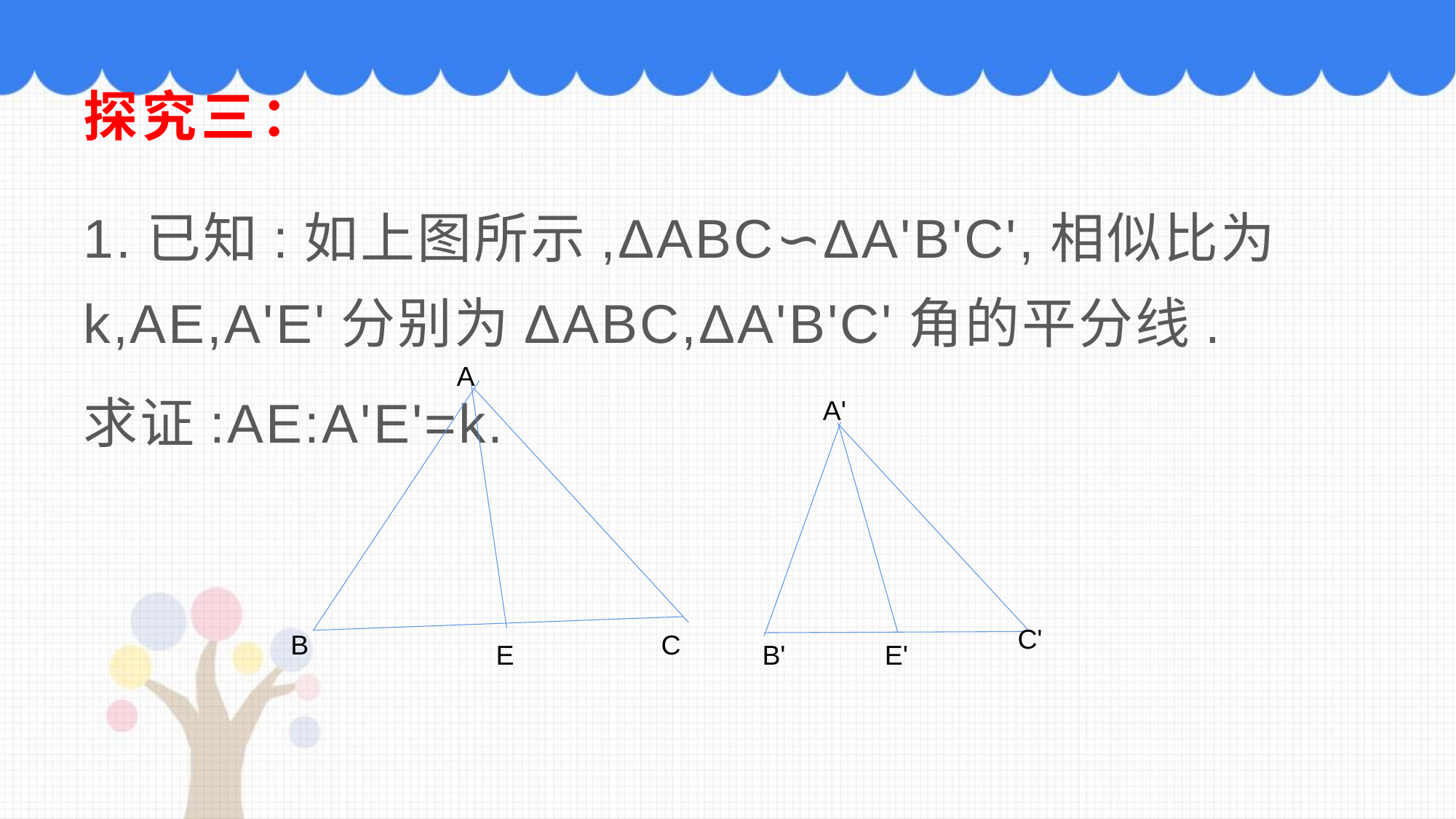

# 探究三：
1.已知:如上图所示,ΔABC∽ΔA'B'C',相似比为k,AE,A'E'分别为ΔABC,ΔA'B'C'角的平分线.
求证:AE:A'E'=k.
A
A'
C'
B
C
E
B'
E'